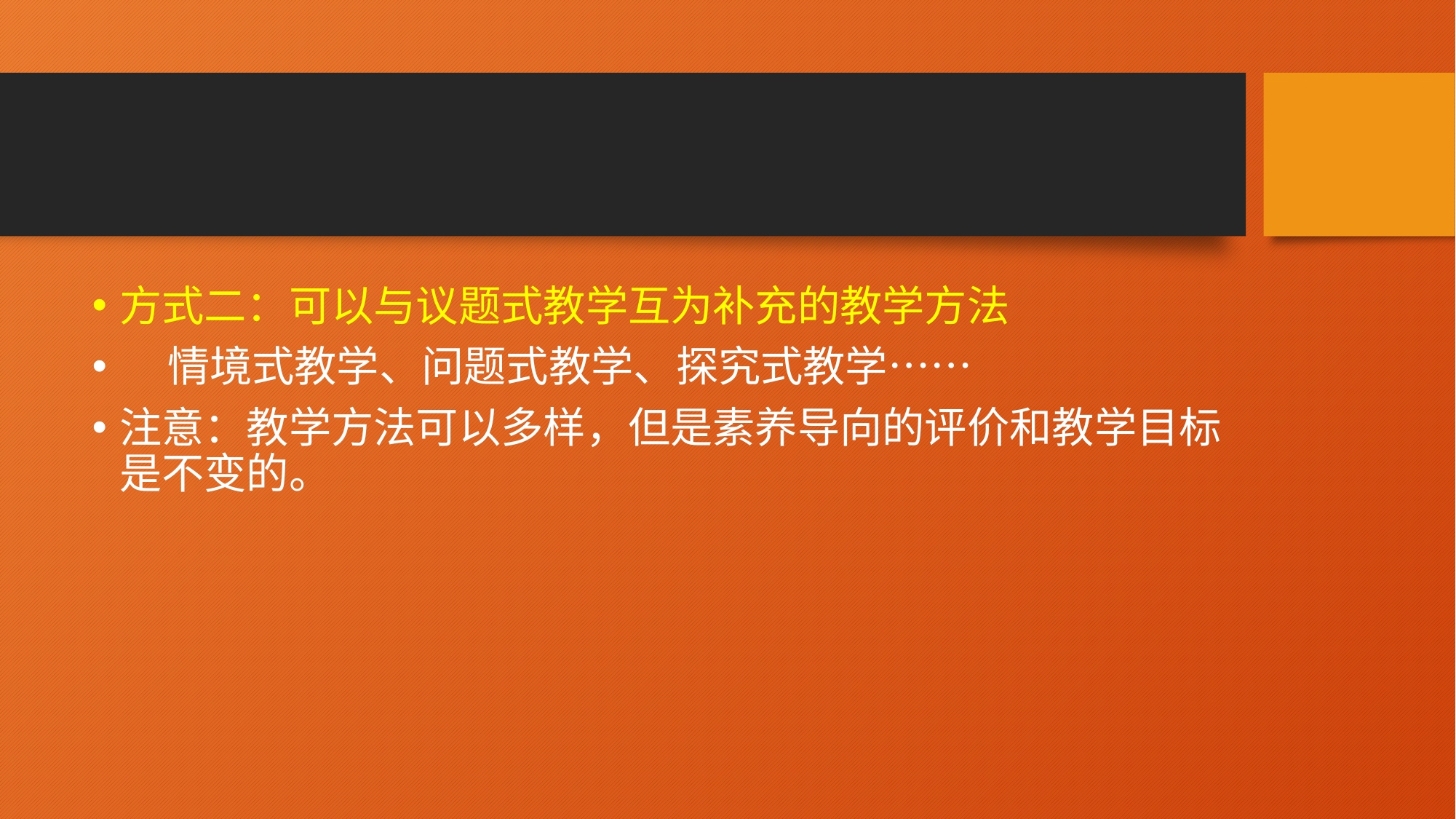

#
方式二：可以与议题式教学互为补充的教学方法
    情境式教学、问题式教学、探究式教学……
注意：教学方法可以多样，但是素养导向的评价和教学目标是不变的。